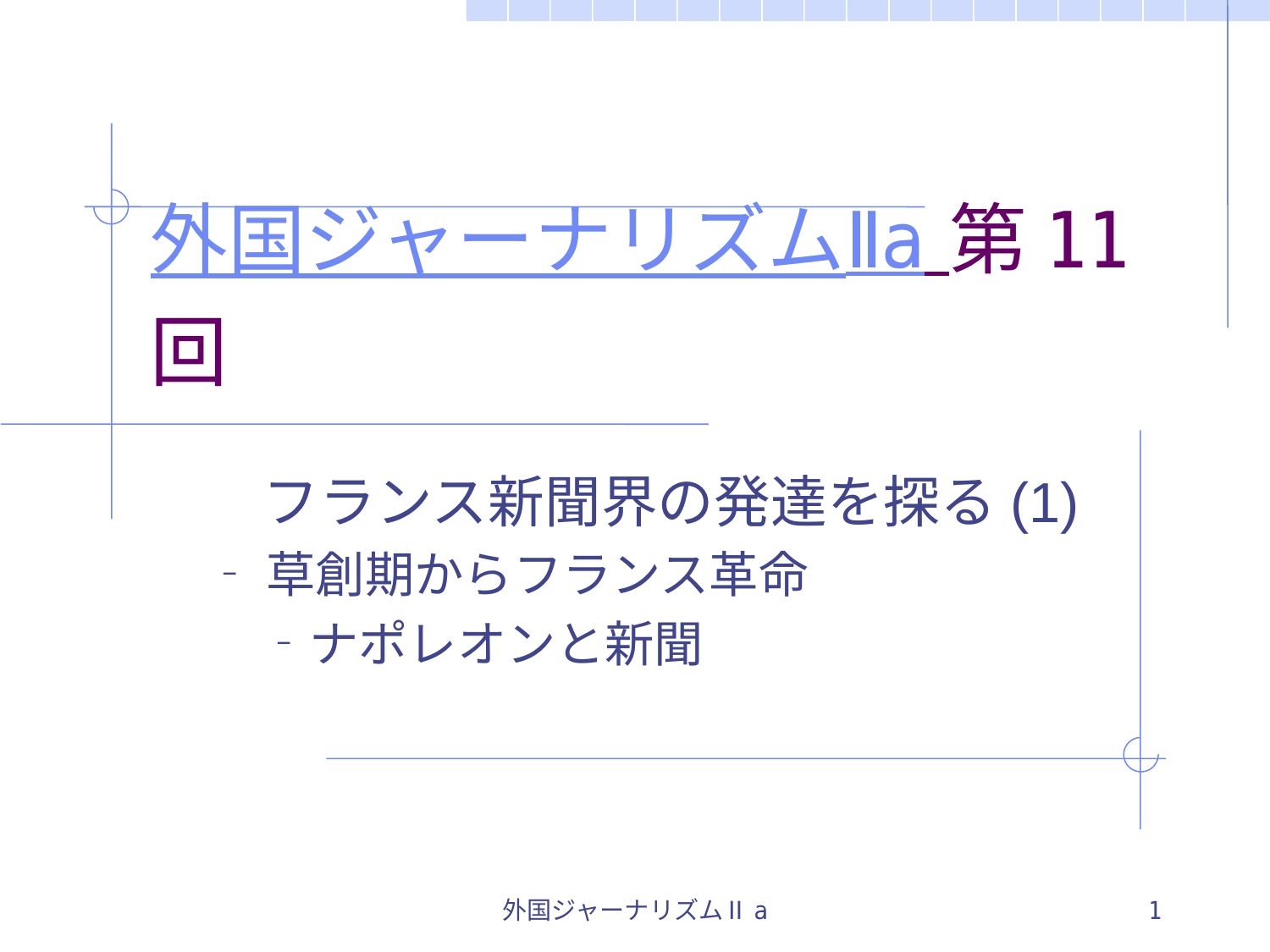

# 外国ジャーナリズムⅡa 第11回
　　フランス新聞界の発達を探る(1)
     ‐草創期からフランス革命
　　 ‐ナポレオンと新聞

外国ジャーナリズムⅡa
1